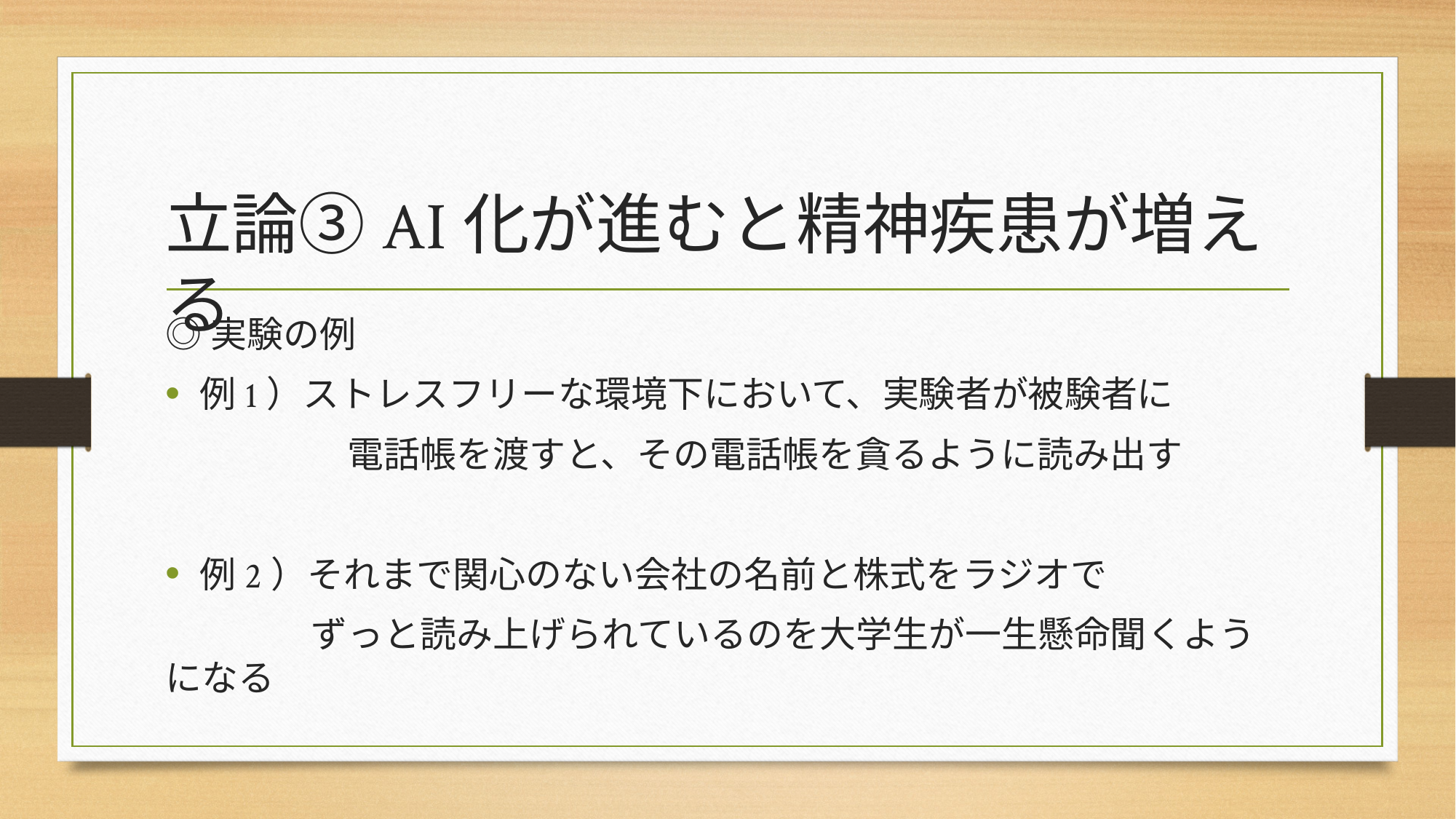

立論③AI化が進むと精神疾患が増える
◎実験の例
例1）ストレスフリーな環境下において、実験者が被験者に
　　　　　電話帳を渡すと、その電話帳を貪るように読み出す

例2）それまで関心のない会社の名前と株式をラジオで
　　　　ずっと読み上げられているのを大学生が一生懸命聞くようになる